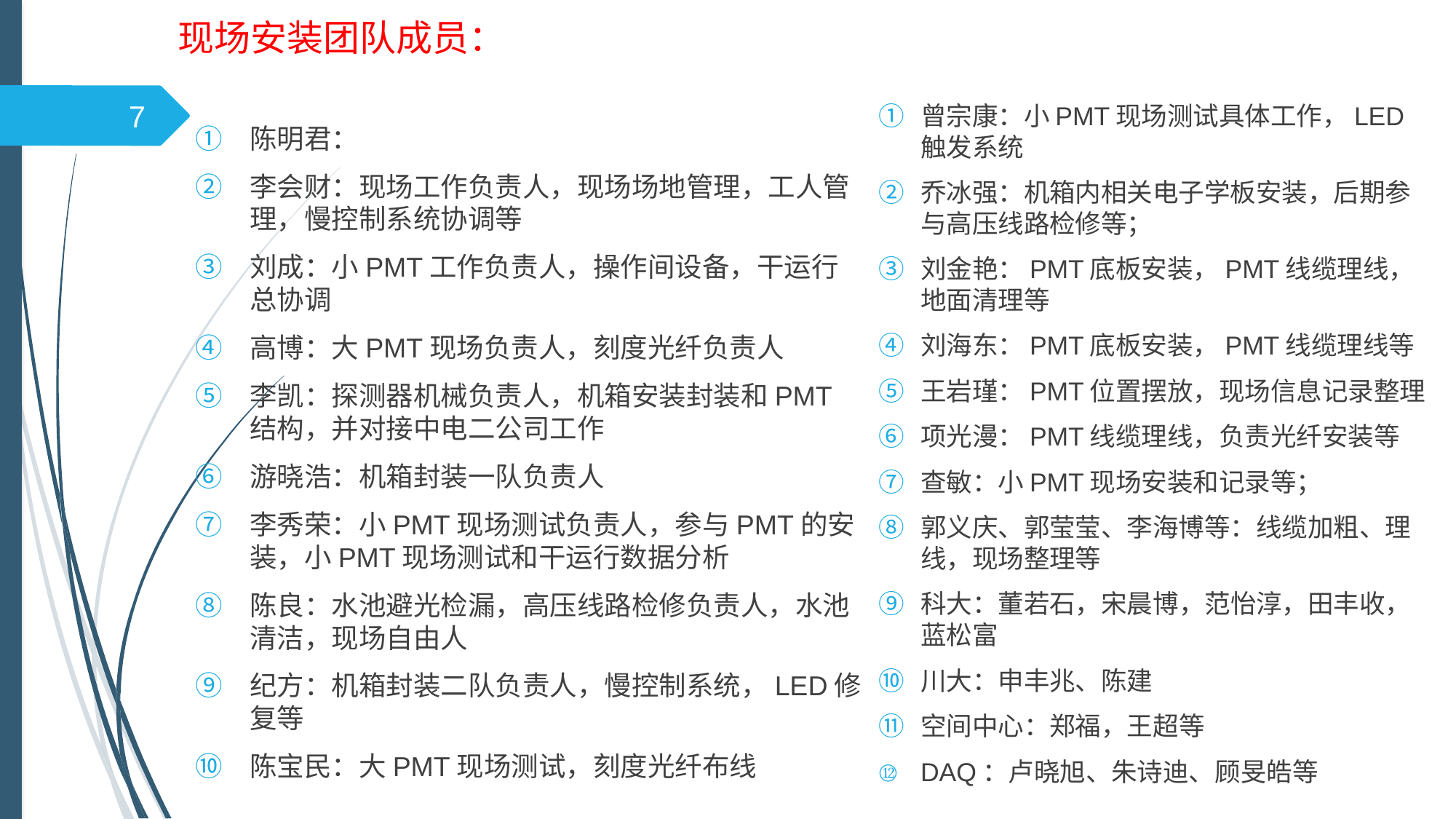

现场安装团队成员：
7
曾宗康：小PMT现场测试具体工作，LED触发系统
乔冰强：机箱内相关电子学板安装，后期参与高压线路检修等；
刘金艳：PMT底板安装，PMT线缆理线，地面清理等
刘海东：PMT底板安装，PMT线缆理线等
王岩瑾：PMT位置摆放，现场信息记录整理
项光漫：PMT线缆理线，负责光纤安装等
查敏：小PMT现场安装和记录等；
郭义庆、郭莹莹、李海博等：线缆加粗、理线，现场整理等
科大：董若石，宋晨博，范怡淳，田丰收，蓝松富
川大：申丰兆、陈建
空间中心：郑福，王超等
DAQ：卢晓旭、朱诗迪、顾旻皓等

陈明君：
李会财：现场工作负责人，现场场地管理，工人管理，慢控制系统协调等
刘成：小PMT工作负责人，操作间设备，干运行总协调
高博：大PMT现场负责人，刻度光纤负责人
李凯：探测器机械负责人，机箱安装封装和PMT结构，并对接中电二公司工作
游晓浩：机箱封装一队负责人
李秀荣：小PMT现场测试负责人，参与PMT的安装，小PMT现场测试和干运行数据分析
陈良：水池避光检漏，高压线路检修负责人，水池清洁，现场自由人
纪方：机箱封装二队负责人，慢控制系统，LED修复等
陈宝民：大PMT现场测试，刻度光纤布线